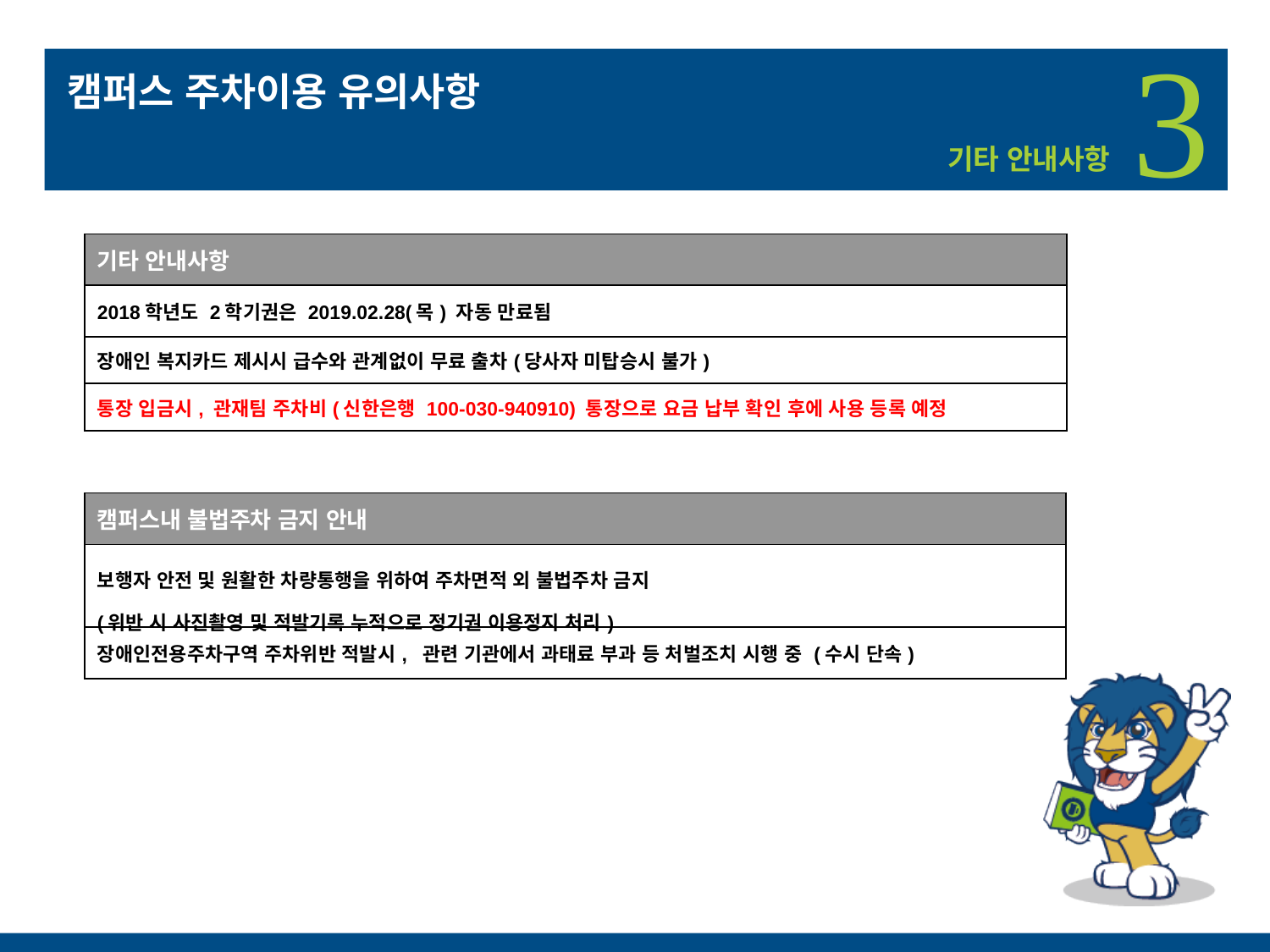

# 캠퍼스 주차이용 유의사항
3
기타 안내사항
| 기타 안내사항 |
| --- |
| 2018학년도 2학기권은 2019.02.28(목) 자동 만료됨 |
| 장애인 복지카드 제시시 급수와 관계없이 무료 출차(당사자 미탑승시 불가) |
| 통장 입금시, 관재팀 주차비(신한은행 100-030-940910) 통장으로 요금 납부 확인 후에 사용 등록 예정 |
| 캠퍼스내 불법주차 금지 안내 |
| --- |
| 보행자 안전 및 원활한 차량통행을 위하여 주차면적 외 불법주차 금지 (위반 시 사진촬영 및 적발기록 누적으로 정기권 이용정지 처리) |
| 장애인전용주차구역 주차위반 적발시, 관련 기관에서 과태료 부과 등 처벌조치 시행 중 (수시 단속) |